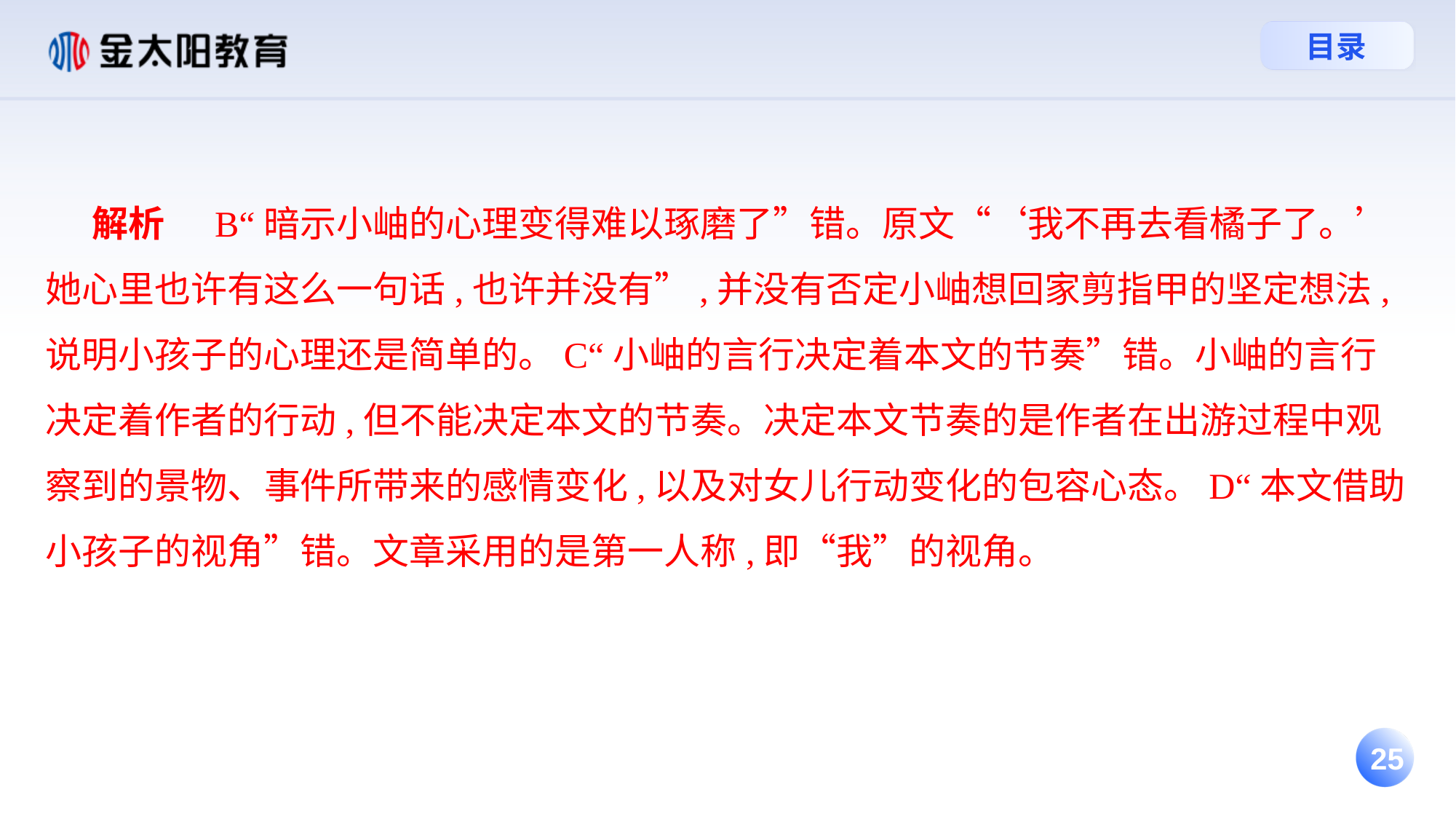

解析     B“暗示小岫的心理变得难以琢磨了”错。原文“‘我不再去看橘子了。’她心里也许有这么一句话,也许并没有”,并没有否定小岫想回家剪指甲的坚定想法,说明小孩子的心理还是简单的。C“小岫的言行决定着本文的节奏”错。小岫的言行决定着作者的行动,但不能决定本文的节奏。决定本文节奏的是作者在出游过程中观察到的景物、事件所带来的感情变化,以及对女儿行动变化的包容心态。D“本文借助小孩子的视角”错。文章采用的是第一人称,即“我”的视角。